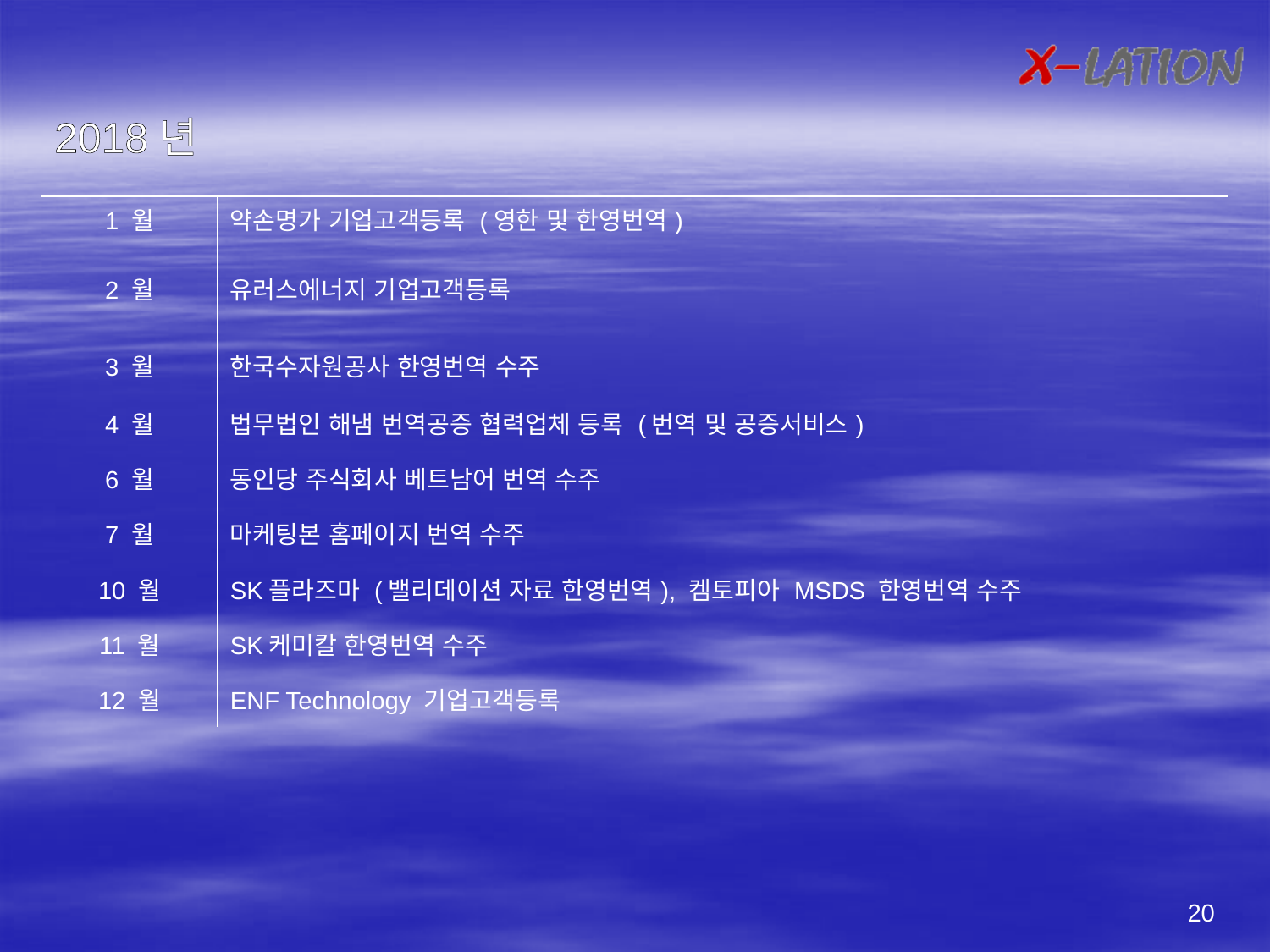

2018년
| 1 월 | 약손명가 기업고객등록 (영한 및 한영번역) |
| --- | --- |
| 2 월 | 유러스에너지 기업고객등록 |
| 3 월 | 한국수자원공사 한영번역 수주 |
| 4 월 | 법무법인 해냄 번역공증 협력업체 등록 (번역 및 공증서비스) |
| 6 월 | 동인당 주식회사 베트남어 번역 수주 |
| 7 월 | 마케팅본 홈페이지 번역 수주 |
| 10 월 | SK플라즈마 (밸리데이션 자료 한영번역), 켐토피아 MSDS 한영번역 수주 |
| 11 월 | SK케미칼 한영번역 수주 |
| 12 월 | ENF Technology 기업고객등록 |
20